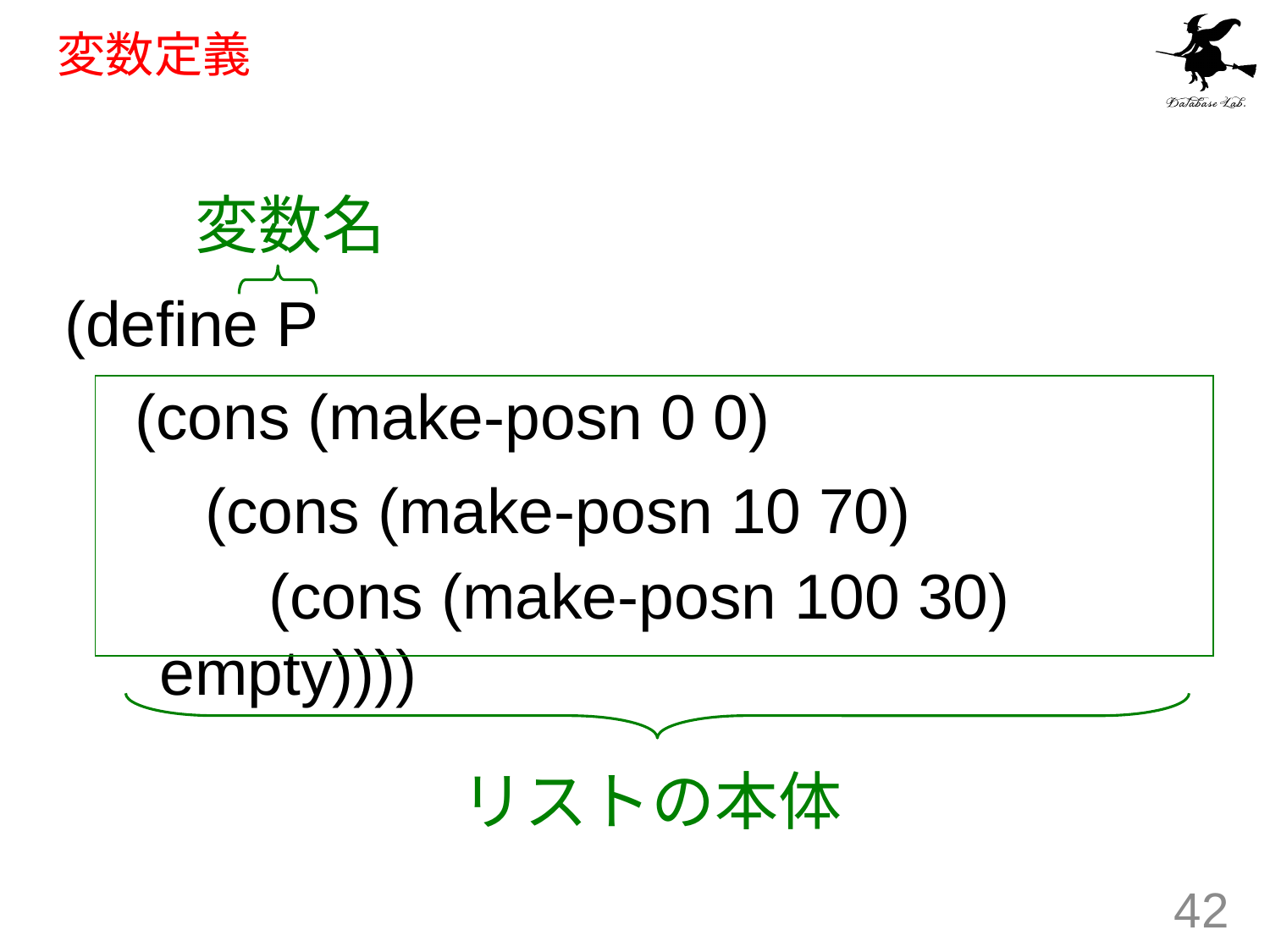

# 変数定義
変数名

(define P
    (cons (make-posn 0 0)
        (cons (make-posn 10 70)
        (cons (make-posn 100 30) empty))))

リストの本体
42